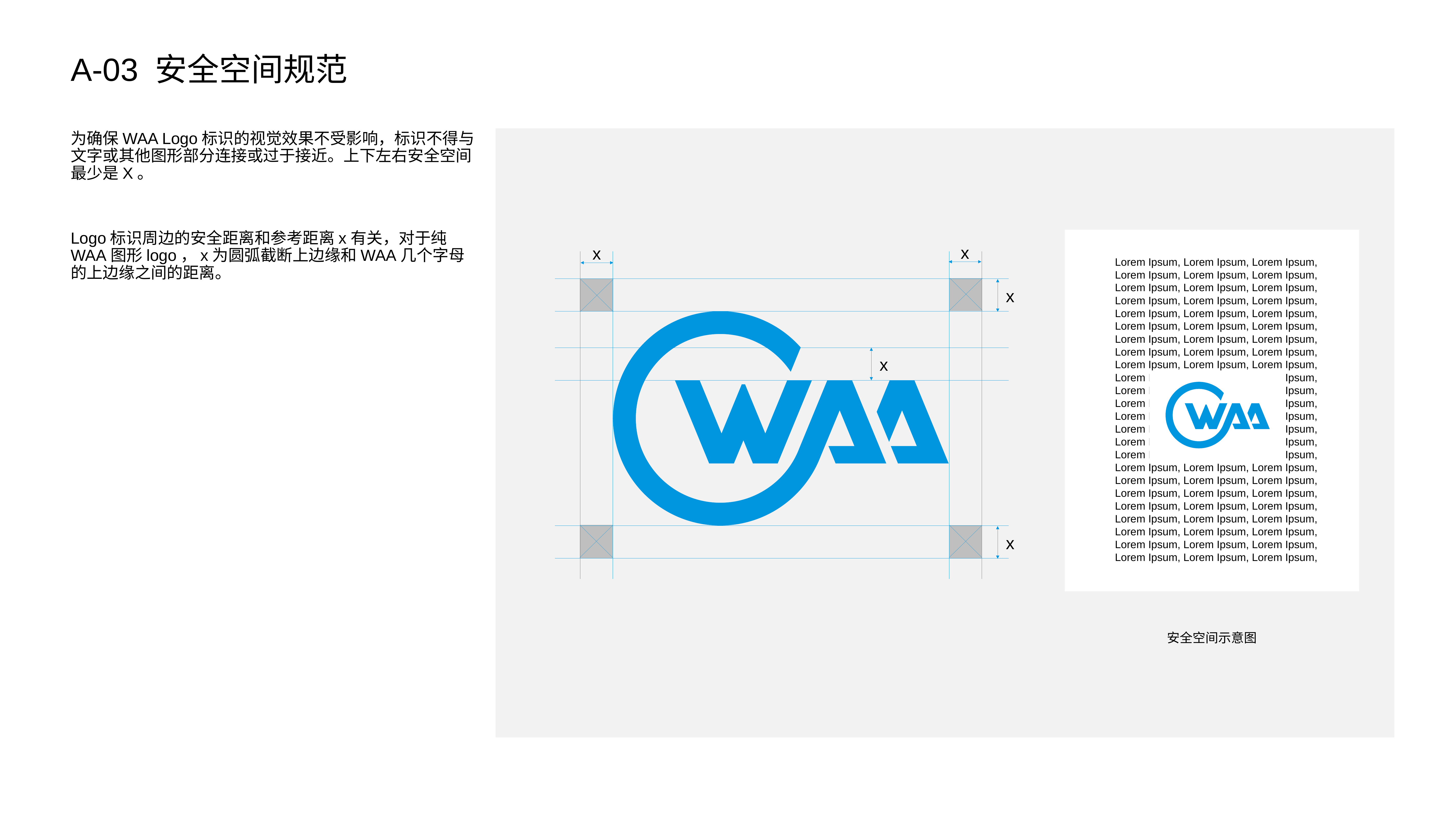

# A-03 安全空间规范
为确保WAA Logo标识的视觉效果不受影响，标识不得与文字或其他图形部分连接或过于接近。上下左右安全空间最少是X。

Logo标识周边的安全距离和参考距离x有关，对于纯WAA图形logo，x为圆弧截断上边缘和WAA几个字母的上边缘之间的距离。

Lorem Ipsum, Lorem Ipsum, Lorem Ipsum,
Lorem Ipsum, Lorem Ipsum, Lorem Ipsum,
Lorem Ipsum, Lorem Ipsum, Lorem Ipsum,
Lorem Ipsum, Lorem Ipsum, Lorem Ipsum,
Lorem Ipsum, Lorem Ipsum, Lorem Ipsum,
Lorem Ipsum, Lorem Ipsum, Lorem Ipsum,
Lorem Ipsum, Lorem Ipsum, Lorem Ipsum,
Lorem Ipsum, Lorem Ipsum, Lorem Ipsum,
Lorem Ipsum, Lorem Ipsum, Lorem Ipsum,
Lorem Ipsum, Lorem Ipsum, Lorem Ipsum,
Lorem Ipsum, Lorem Ipsum, Lorem Ipsum,
Lorem Ipsum, Lorem Ipsum, Lorem Ipsum,
Lorem Ipsum, Lorem Ipsum, Lorem Ipsum,
Lorem Ipsum, Lorem Ipsum, Lorem Ipsum,
Lorem Ipsum, Lorem Ipsum, Lorem Ipsum,
Lorem Ipsum, Lorem Ipsum, Lorem Ipsum,
Lorem Ipsum, Lorem Ipsum, Lorem Ipsum,
Lorem Ipsum, Lorem Ipsum, Lorem Ipsum,
Lorem Ipsum, Lorem Ipsum, Lorem Ipsum,
Lorem Ipsum, Lorem Ipsum, Lorem Ipsum,
Lorem Ipsum, Lorem Ipsum, Lorem Ipsum,
Lorem Ipsum, Lorem Ipsum, Lorem Ipsum,
Lorem Ipsum, Lorem Ipsum, Lorem Ipsum,
Lorem Ipsum, Lorem Ipsum, Lorem Ipsum,

x
x

x

x

x
安全空间示意图
6